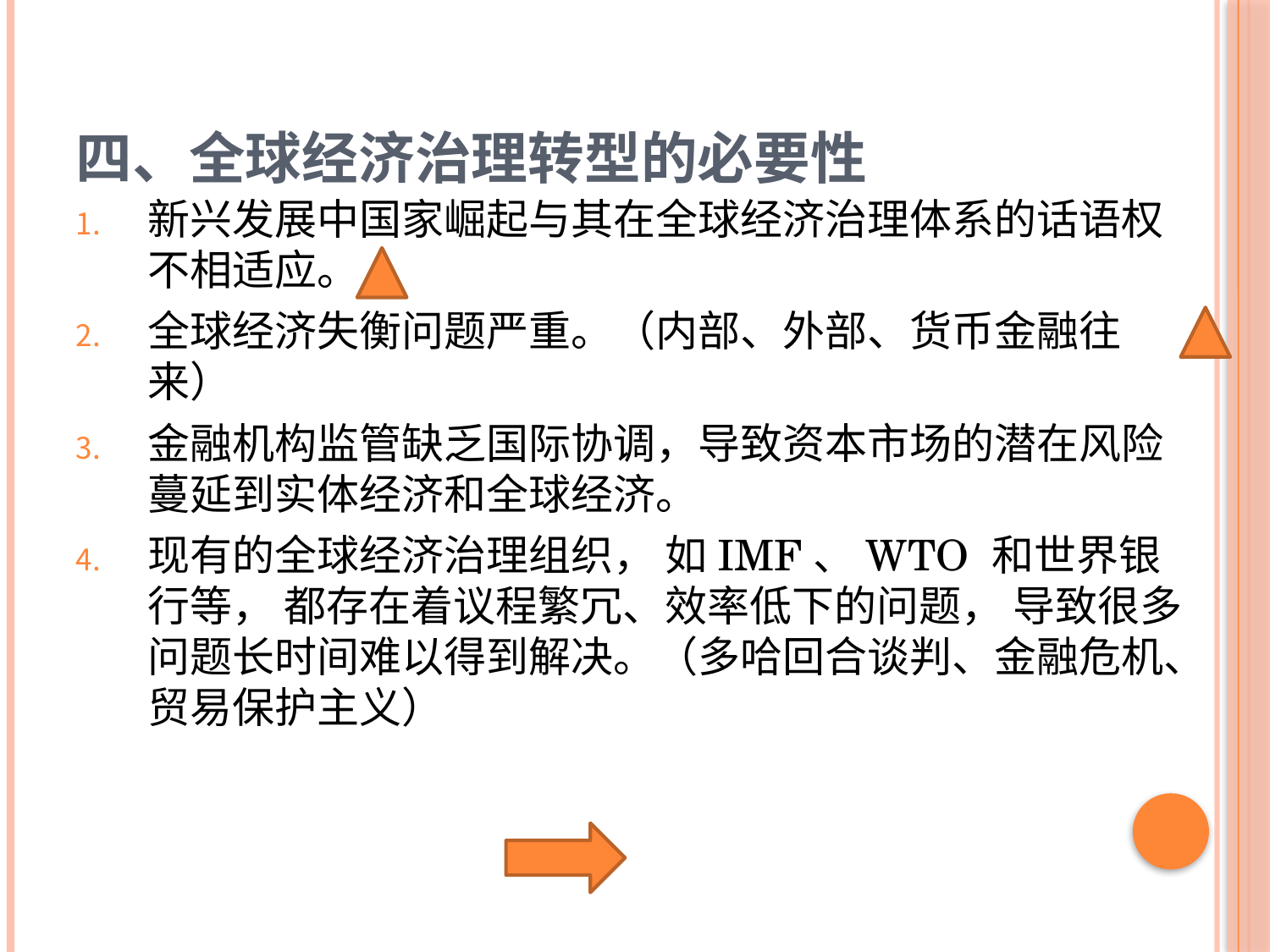

# 四、全球经济治理转型的必要性
新兴发展中国家崛起与其在全球经济治理体系的话语权不相适应。
全球经济失衡问题严重。（内部、外部、货币金融往来）
金融机构监管缺乏国际协调，导致资本市场的潜在风险蔓延到实体经济和全球经济。
现有的全球经济治理组织， 如IMF、WTO 和世界银行等， 都存在着议程繁冗、效率低下的问题， 导致很多问题长时间难以得到解决。（多哈回合谈判、金融危机、贸易保护主义）